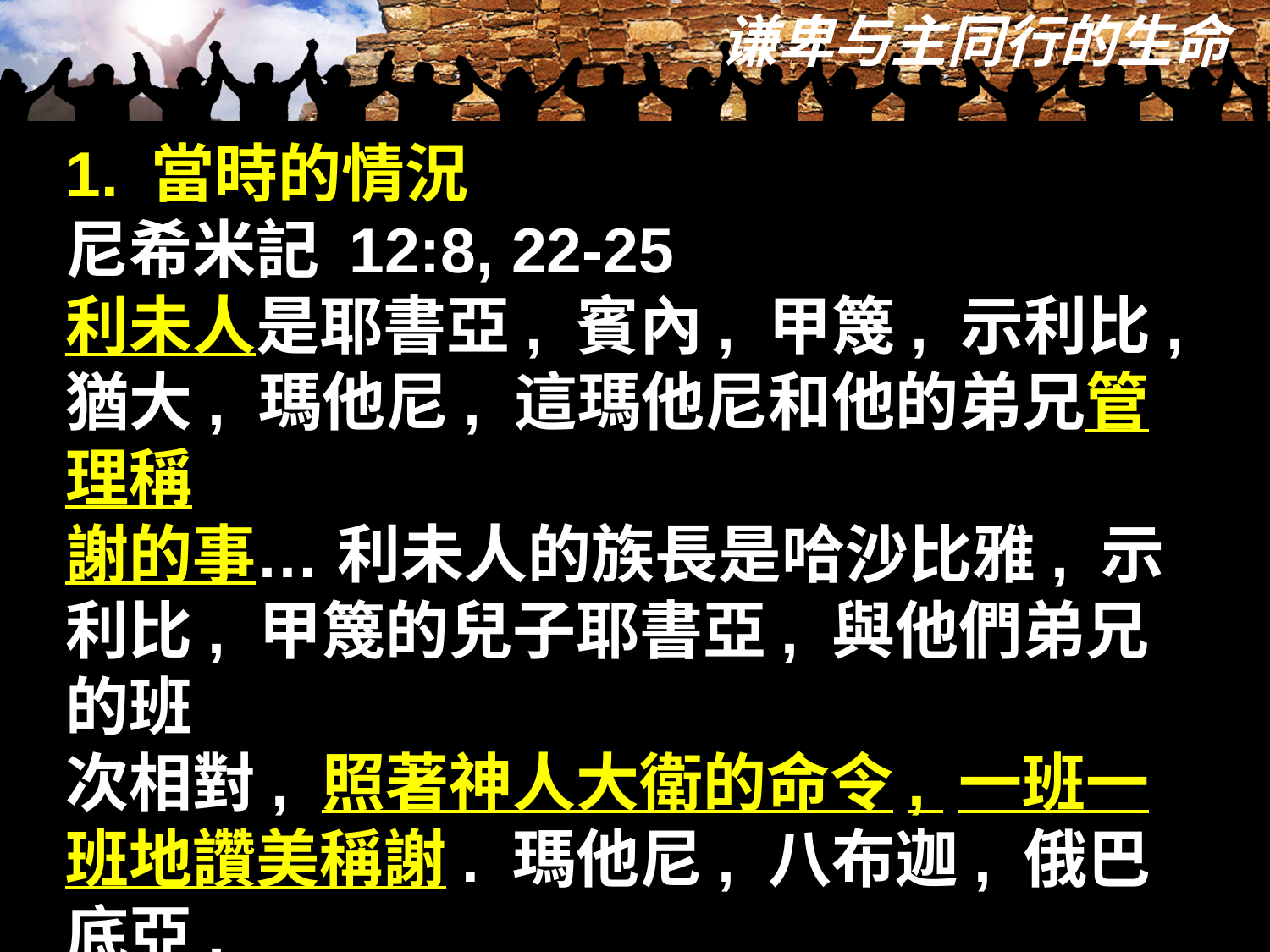

1. 當時的情況
尼希米記 12:8, 22-25
利未人是耶書亞, 賓內, 甲篾, 示利比, 猶大, 瑪他尼, 這瑪他尼和他的弟兄管理稱
謝的事… 利未人的族長是哈沙比雅, 示利比, 甲篾的兒子耶書亞, 與他們弟兄的班
次相對, 照著神人大衛的命令, 一班一班地讚美稱謝. 瑪他尼, 八布迦, 俄巴底亞,
米書蘭, 達們, 亞谷是守門的, 就是在庫房那裡守門.